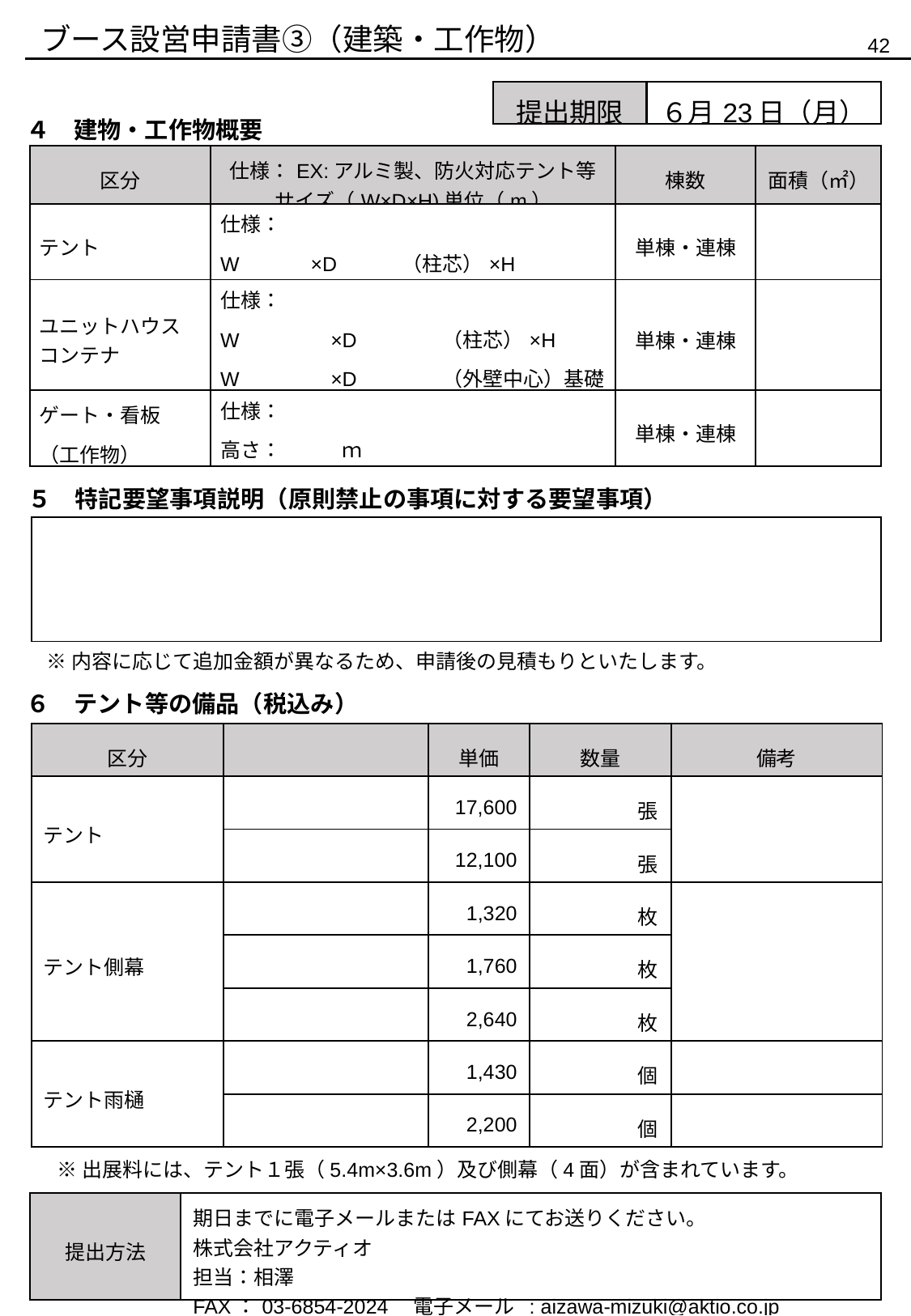

ブース設営申請書③（建築・工作物）
42
| 提出期限 | ６月23日（月） |
| --- | --- |
４　建物・工作物概要
| 区分 | 仕様：EX:アルミ製、防火対応テント等 サイズ（W×D×H)単位（m） | 棟数 | 面積（㎡） |
| --- | --- | --- | --- |
| テント | 仕様： W　　　×D　　　（柱芯）×H | 単棟・連棟 |  |
| ユニットハウス コンテナ | 仕様： W　　　　×D　　　　（柱芯）×H W　　　　×D　　　　（外壁中心）基礎 | 単棟・連棟 |  |
| ゲート・看板 （工作物） | 仕様： 高さ：　　　ｍ | 単棟・連棟 |  |
５　特記要望事項説明（原則禁止の事項に対する要望事項）
|  |
| --- |
※内容に応じて追加金額が異なるため、申請後の見積もりといたします。
６　テント等の備品（税込み）
| 区分 | 規格 | 単価 | 数量 |  | 備考 |
| --- | --- | --- | --- | --- | --- |
| テント | 5.4m×3.6m | 17,600 |  | 張 |  |
|  | 3.6m×2.7m | 12,100 |  | 張 |  |
| テント側幕 | １.5間(2.7m） | 1,320 |  | 枚 |  |
|  | 2間（3.6ｍ） | 1,760 |  | 枚 |  |
|  | 3間（5.4m) | 2,640 |  | 枚 |  |
| テント雨樋 | ２間 | 1,430 |  | 個 |  |
|  | ３間 | 2,200 |  | 個 |  |
※出展料には、テント１張（5.4m×3.6m）及び側幕（4面）が含まれています。
| 提出方法 | 期日までに電子メールまたはFAXにてお送りください。 株式会社アクティオ 担当：相澤 FAX：03-6854-2024　電子メール : aizawa-mizuki@aktio.co.jp |
| --- | --- |